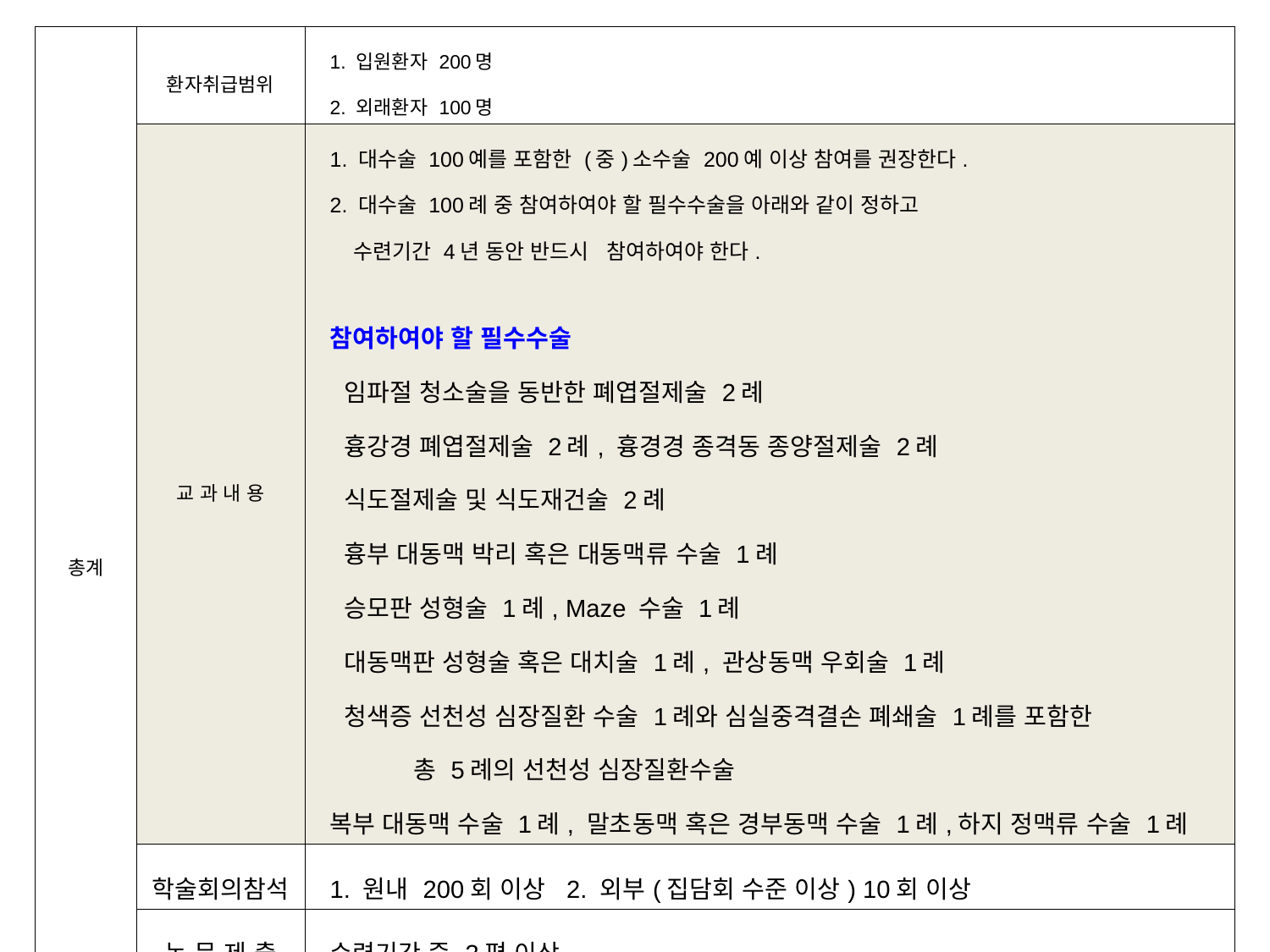

| 총계 | 환자취급범위 | 1. 입원환자 200명 2. 외래환자 100명 |
| --- | --- | --- |
|  | 교 과 내 용 | 1. 대수술 100예를 포함한 (중)소수술 200예 이상 참여를 권장한다. 2. 대수술 100례 중 참여하여야 할 필수수술을 아래와 같이 정하고 수련기간 4년 동안 반드시 참여하여야 한다. 참여하여야 할 필수수술 임파절 청소술을 동반한 폐엽절제술 2례 흉강경 폐엽절제술 2례, 흉경경 종격동 종양절제술 2례 식도절제술 및 식도재건술 2례 흉부 대동맥 박리 혹은 대동맥류 수술 1례 승모판 성형술 1례, Maze 수술 1례 대동맥판 성형술 혹은 대치술 1례, 관상동맥 우회술 1례 청색증 선천성 심장질환 수술 1례와 심실중격결손 폐쇄술 1례를 포함한 총 5례의 선천성 심장질환수술 복부 대동맥 수술 1례, 말초동맥 혹은 경부동맥 수술 1례,하지 정맥류 수술 1례 |
|  | 학술회의참석 | 1. 원내 200회 이상 2. 외부(집담회 수준 이상) 10회 이상 |
|  | 논 문 제 출 | 수련기간 중 3편 이상 |
|  | 타 과 파 견 | 외과, 마취통증의학과 등 연관과 중 2개과 이상을 수련기간 내 각 2개월 이상 파견 수련함을 권장한다. |
|  | 기 타 요 건 | 국내외 흉부외과잡지 구독, 학생실습에 교수를 보좌한다. |